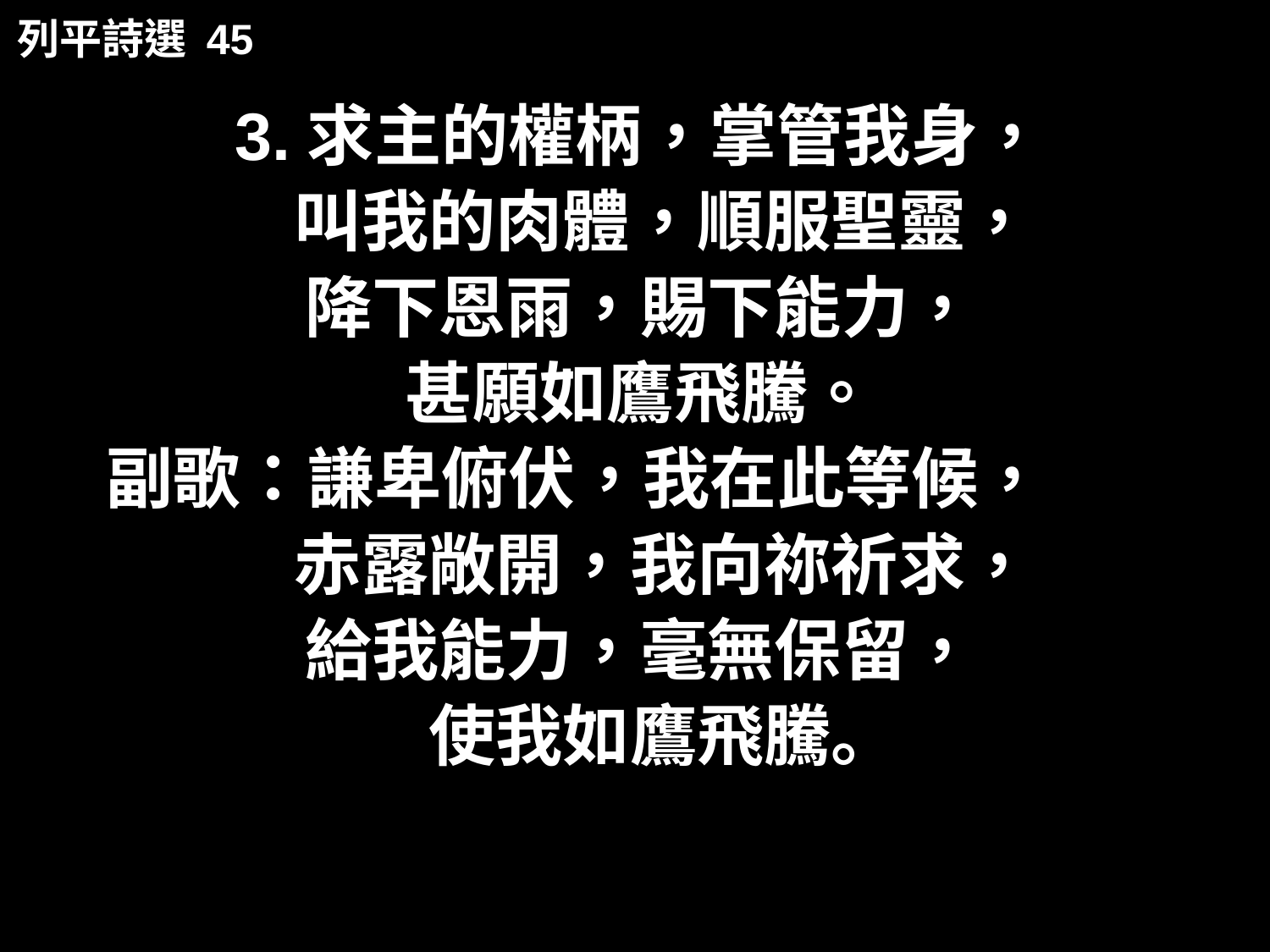

列平詩選 45
3.求主的權柄，掌管我身，
  叫我的肉體，順服聖靈，
降下恩雨，賜下能力，
甚願如鷹飛騰。
   副歌：謙卑俯伏，我在此等候，
  赤露敞開，我向祢祈求，
給我能力，毫無保留，
  使我如鷹飛騰。